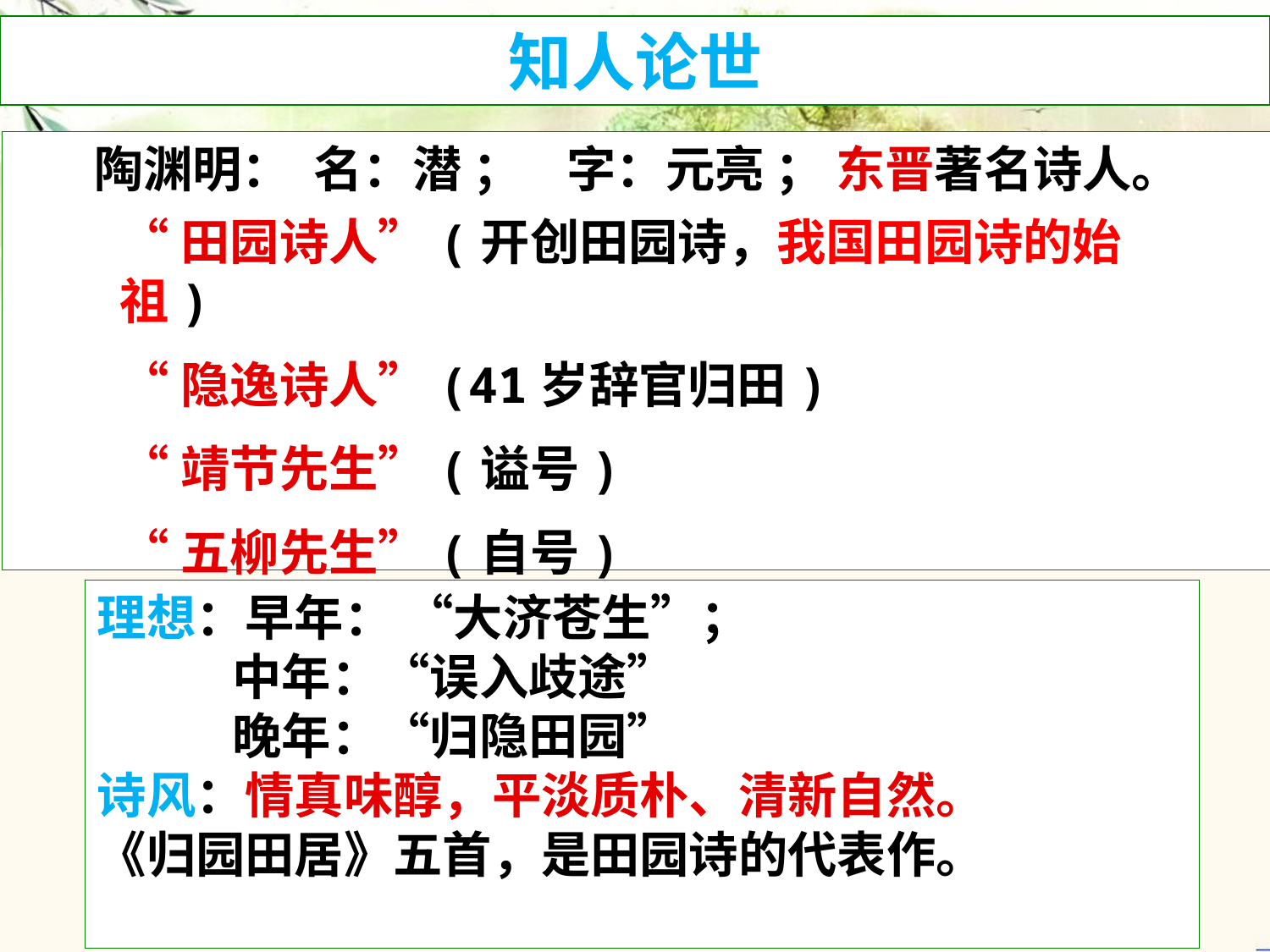

知人论世
      陶渊明：  名：潜 ；    字：元亮 ； 东晋著名诗人。

“田园诗人”(开创田园诗，我国田园诗的始祖)
“隐逸诗人”(41岁辞官归田)
“靖节先生”(谥号)
“五柳先生”(自号)
理想：早年： “大济苍生”；
           中年：“误入歧途”
           晚年：“归隐田园”
诗风：情真味醇，平淡质朴、清新自然。
《归园田居》五首，是田园诗的代表作。

10